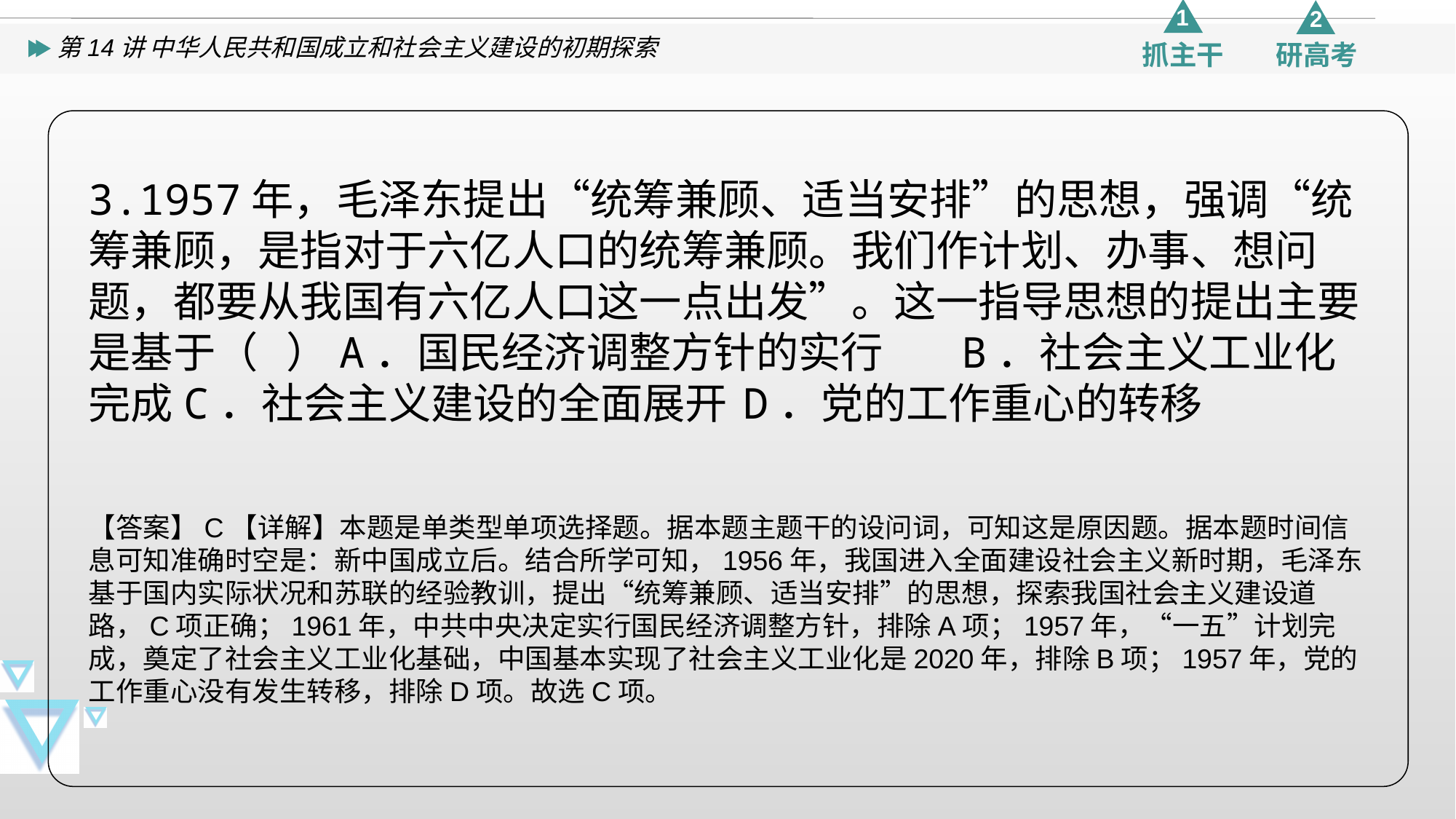

3.1957年，毛泽东提出“统筹兼顾、适当安排”的思想，强调“统筹兼顾，是指对于六亿人口的统筹兼顾。我们作计划、办事、想问题，都要从我国有六亿人口这一点出发”。这一指导思想的提出主要是基于（   ）A．国民经济调整方针的实行	B．社会主义工业化完成C．社会主义建设的全面展开	D．党的工作重心的转移

【答案】C【详解】本题是单类型单项选择题。据本题主题干的设问词，可知这是原因题。据本题时间信息可知准确时空是：新中国成立后。结合所学可知，1956年，我国进入全面建设社会主义新时期，毛泽东基于国内实际状况和苏联的经验教训，提出“统筹兼顾、适当安排”的思想，探索我国社会主义建设道路，C项正确；1961年，中共中央决定实行国民经济调整方针，排除A项；1957年，“一五”计划完成，奠定了社会主义工业化基础，中国基本实现了社会主义工业化是2020年，排除B项；1957年，党的工作重心没有发生转移，排除D项。故选C项。